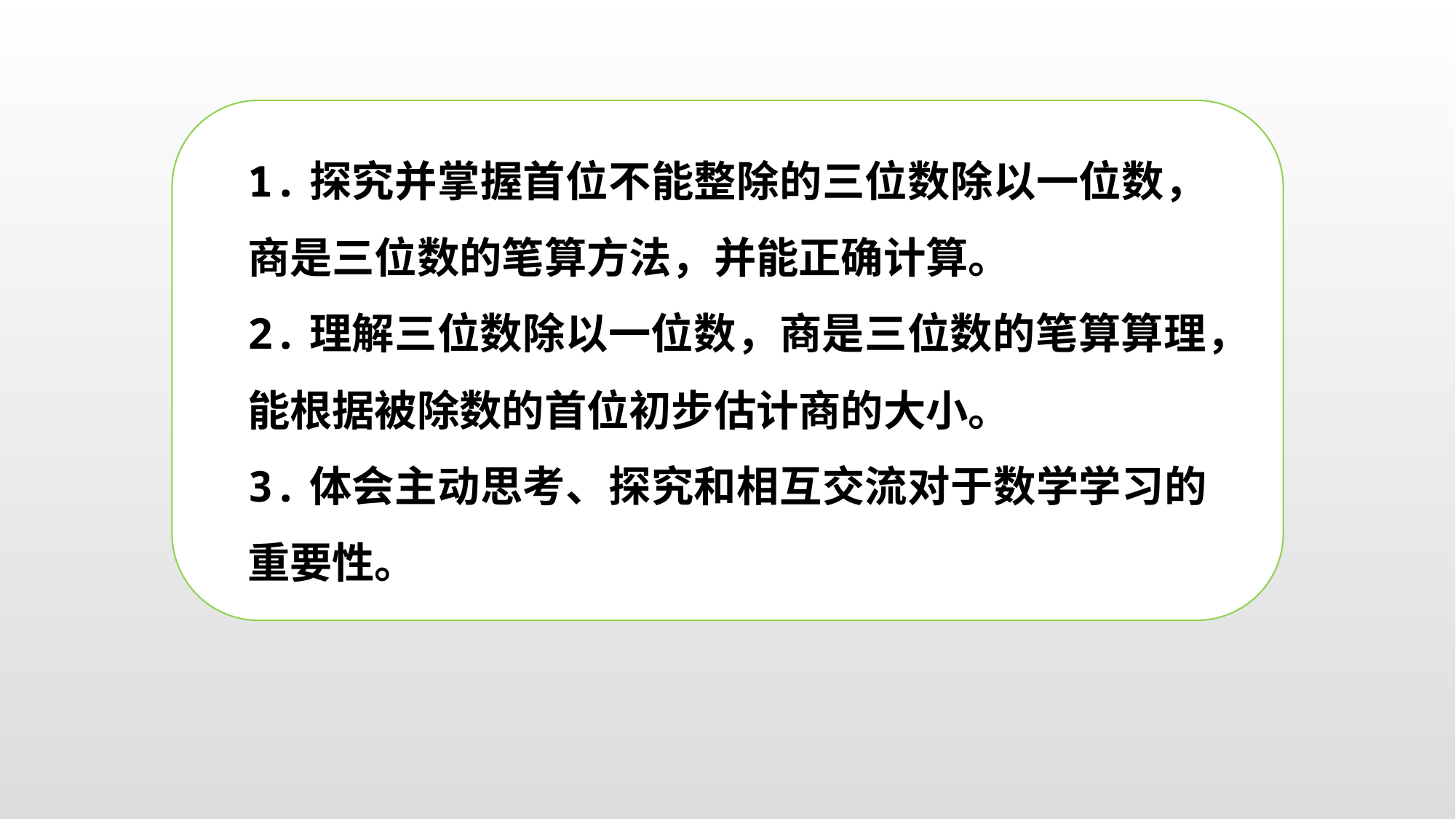

1.探究并掌握首位不能整除的三位数除以一位数，商是三位数的笔算方法，并能正确计算。
2.理解三位数除以一位数，商是三位数的笔算算理，能根据被除数的首位初步估计商的大小。
3.体会主动思考、探究和相互交流对于数学学习的重要性。